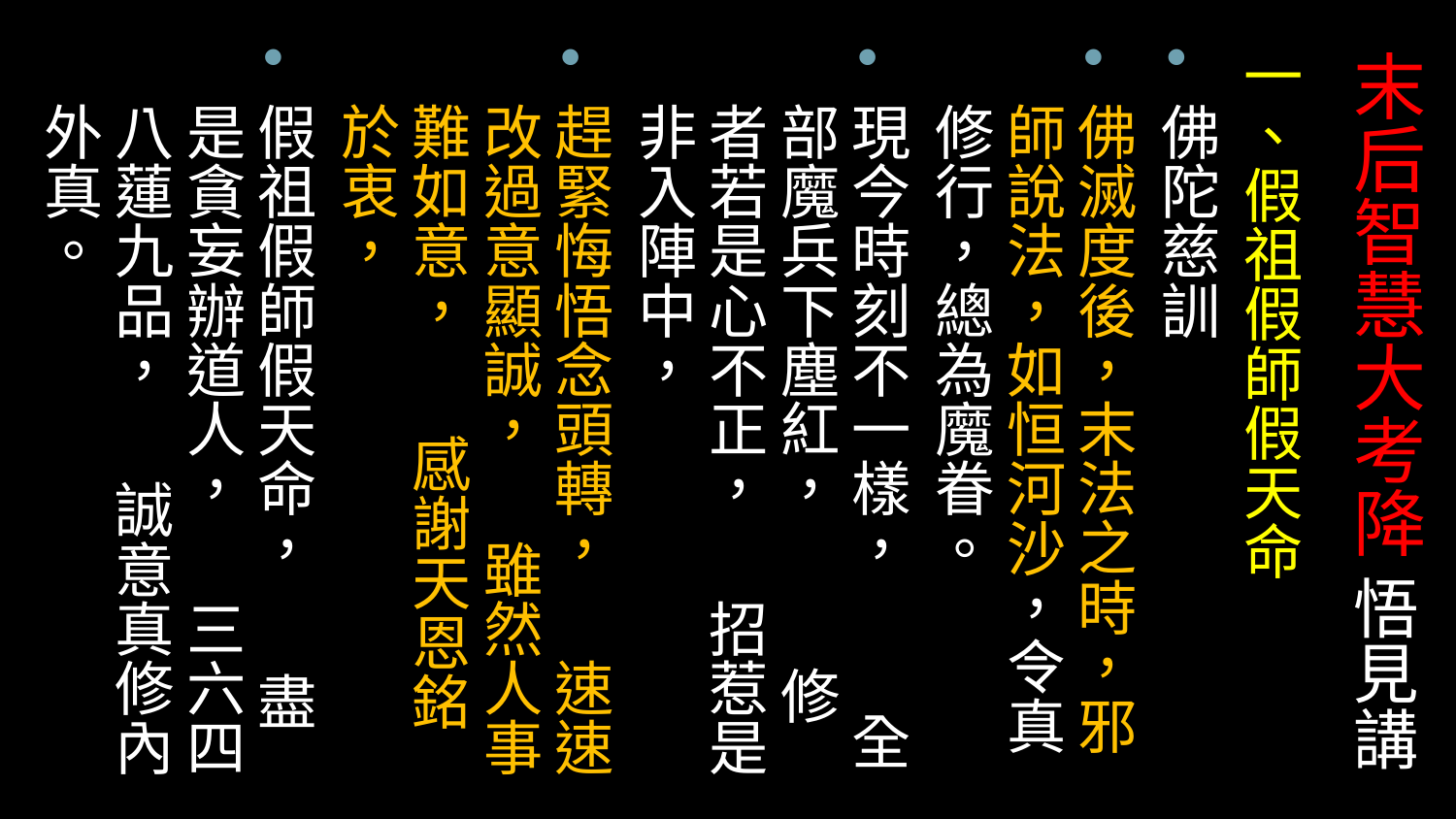

一、假祖假師假天命
佛陀慈訓
佛滅度後，末法之時，邪師說法，如恒河沙，令真修行，總為魔眷。
現今時刻不一樣，          全部魔兵下塵紅，           修者若是心不正，      招惹是非入陣中，
趕緊悔悟念頭轉，      速速改過意顯誠，      雖然人事難如意，       感謝天恩銘於衷，
假祖假師假天命，       盡是貪妄辦道人，      三六四八蓮九品，      誠意真修內外真。
# 末后智慧大考降 悟見講